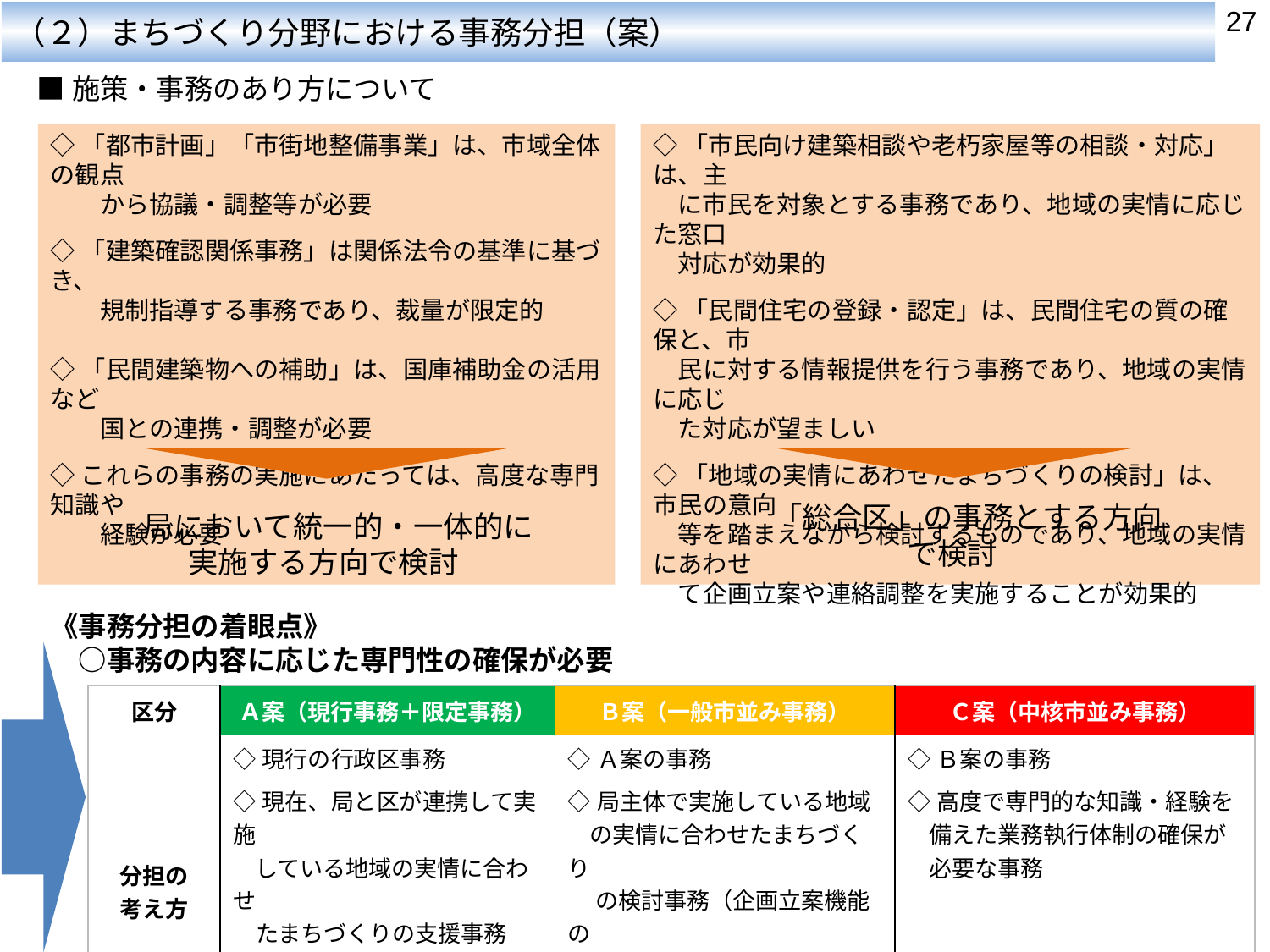

27
（２）まちづくり分野における事務分担（案）
■施策・事務のあり方について
◇「都市計画」「市街地整備事業」は、市域全体の観点
　　から協議・調整等が必要

◇「建築確認関係事務」は関係法令の基準に基づき、
　　規制指導する事務であり、裁量が限定的

◇「民間建築物への補助」は、国庫補助金の活用など
　　国との連携・調整が必要

◇これらの事務の実施にあたっては、高度な専門知識や
　　経験が必要

◇「市民向け建築相談や老朽家屋等の相談・対応」は、主
　に市民を対象とする事務であり、地域の実情に応じた窓口
　対応が効果的

◇「民間住宅の登録・認定」は、民間住宅の質の確保と、市
　民に対する情報提供を行う事務であり、地域の実情に応じ
　た対応が望ましい

◇「地域の実情にあわせたまちづくりの検討」は、市民の意向
　等を踏まえながら検討するものであり、地域の実情にあわせ
　て企画立案や連絡調整を実施することが効果的

　「総合区」の事務とする方向で検討
　局において統一的・一体的に
実施する方向で検討
《事務分担の着眼点》
　○事務の内容に応じた専門性の確保が必要

| 区分 | Ａ案（現行事務＋限定事務） | Ｂ案（一般市並み事務） | Ｃ案（中核市並み事務） |
| --- | --- | --- | --- |
| 分担の 考え方 | ◇現行の行政区事務 ◇現在、局と区が連携して実施 している地域の実情に合わせ 　たまちづくりの支援事務（局と 　区の連絡調整機能の強化） | ◇Ａ案の事務 ◇局主体で実施している地域 の実情に合わせたまちづくり 　 の検討事務（企画立案機能の 強化） | ◇Ｂ案の事務 ◇高度で専門的な知識・経験を 備えた業務執行体制の確保が 必要な事務 |